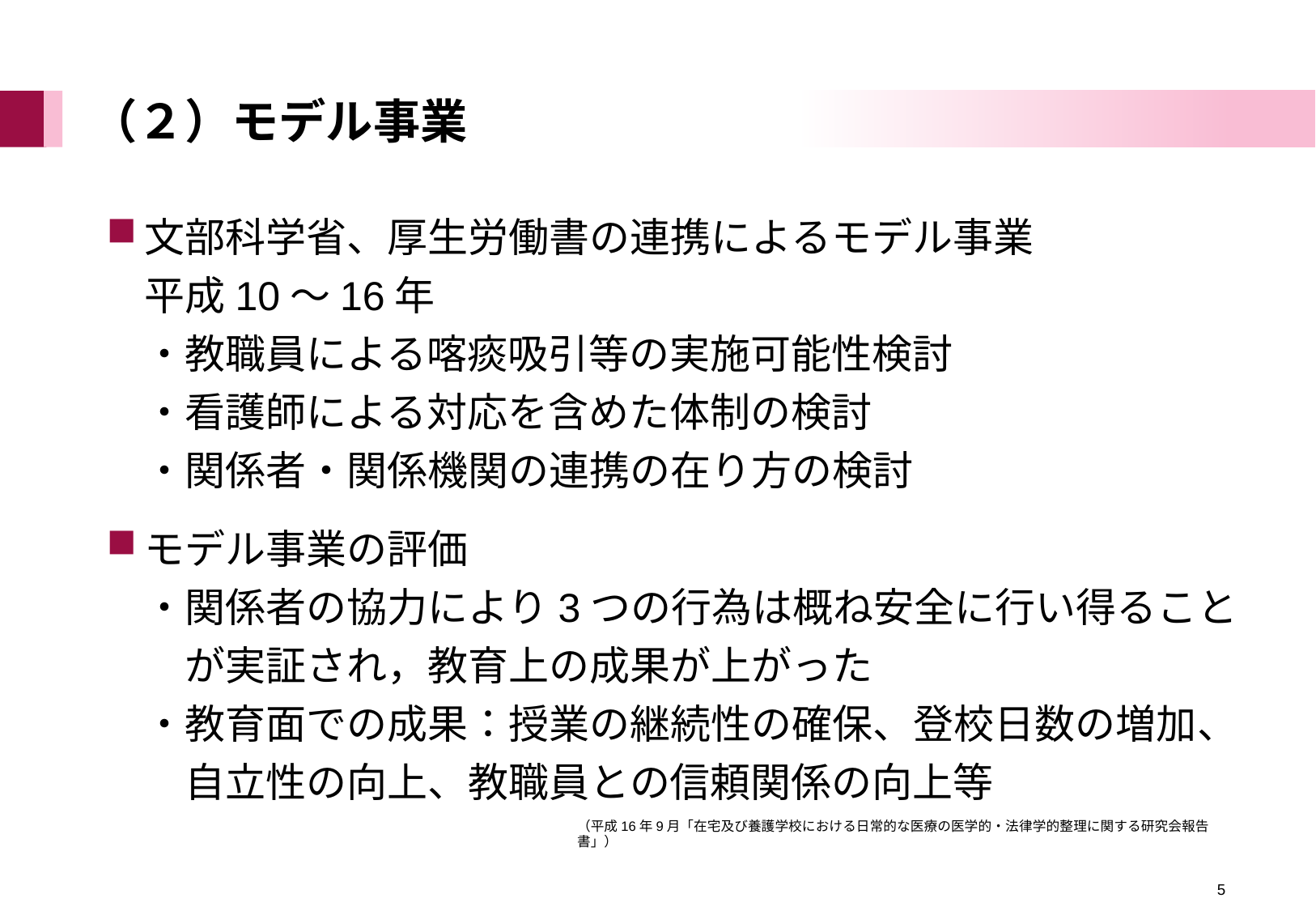

# （２）モデル事業
文部科学省、厚生労働書の連携によるモデル事業
平成10～16年
・教職員による喀痰吸引等の実施可能性検討
・看護師による対応を含めた体制の検討
・関係者・関係機関の連携の在り方の検討
モデル事業の評価
・関係者の協力により3つの行為は概ね安全に行い得ること
　が実証され，教育上の成果が上がった
・教育面での成果：授業の継続性の確保、登校日数の増加、
　自立性の向上、教職員との信頼関係の向上等
（平成16年9月「在宅及び養護学校における日常的な医療の医学的・法律学的整理に関する研究会報告書」）
　　　　　　　　　　　　　　　　　5